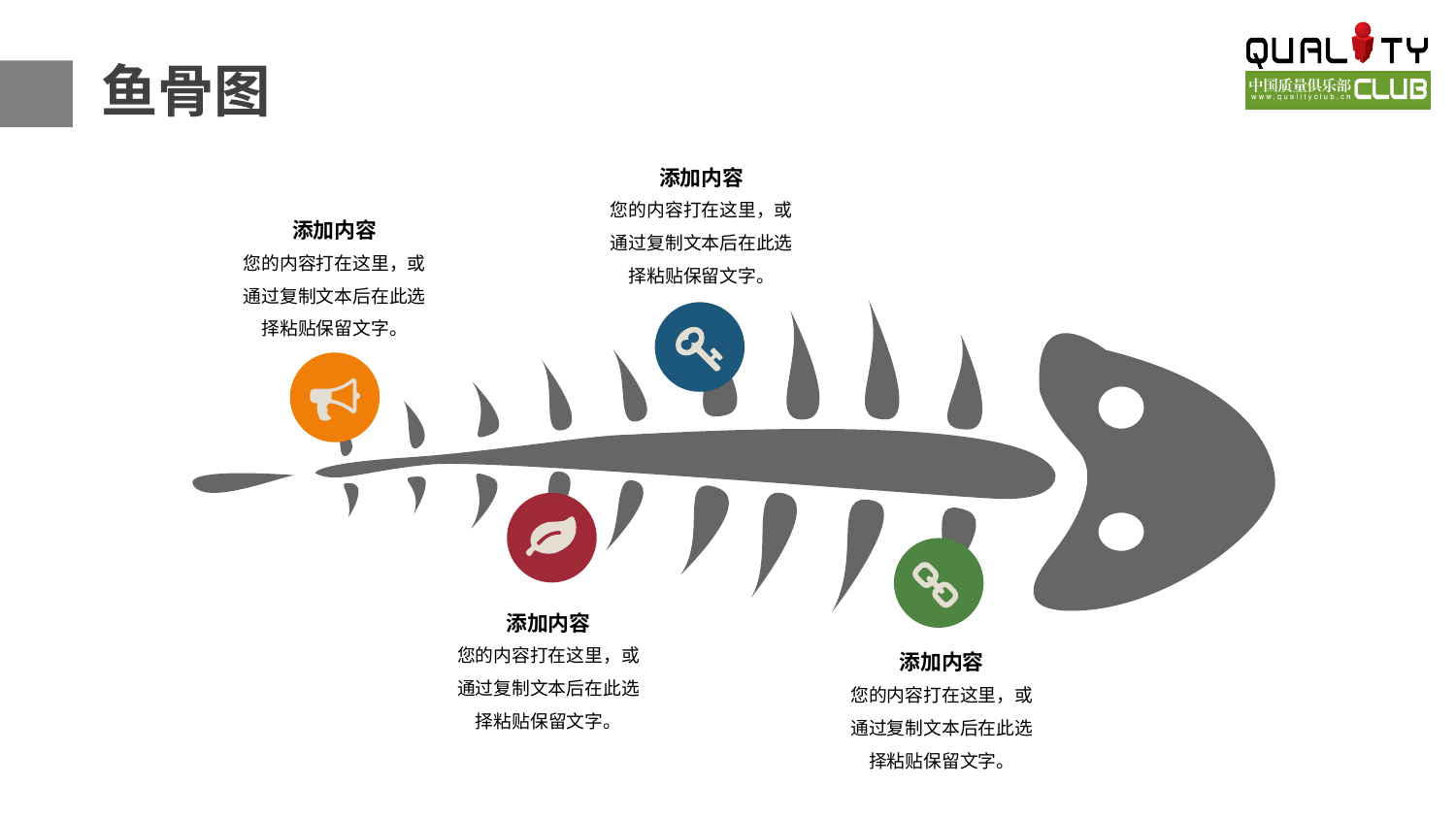

鱼骨图

添加内容
您的内容打在这里，或通过复制文本后在此选择粘贴保留文字。
添加内容
您的内容打在这里，或通过复制文本后在此选择粘贴保留文字。

添加内容
您的内容打在这里，或通过复制文本后在此选择粘贴保留文字。
添加内容
您的内容打在这里，或通过复制文本后在此选择粘贴保留文字。